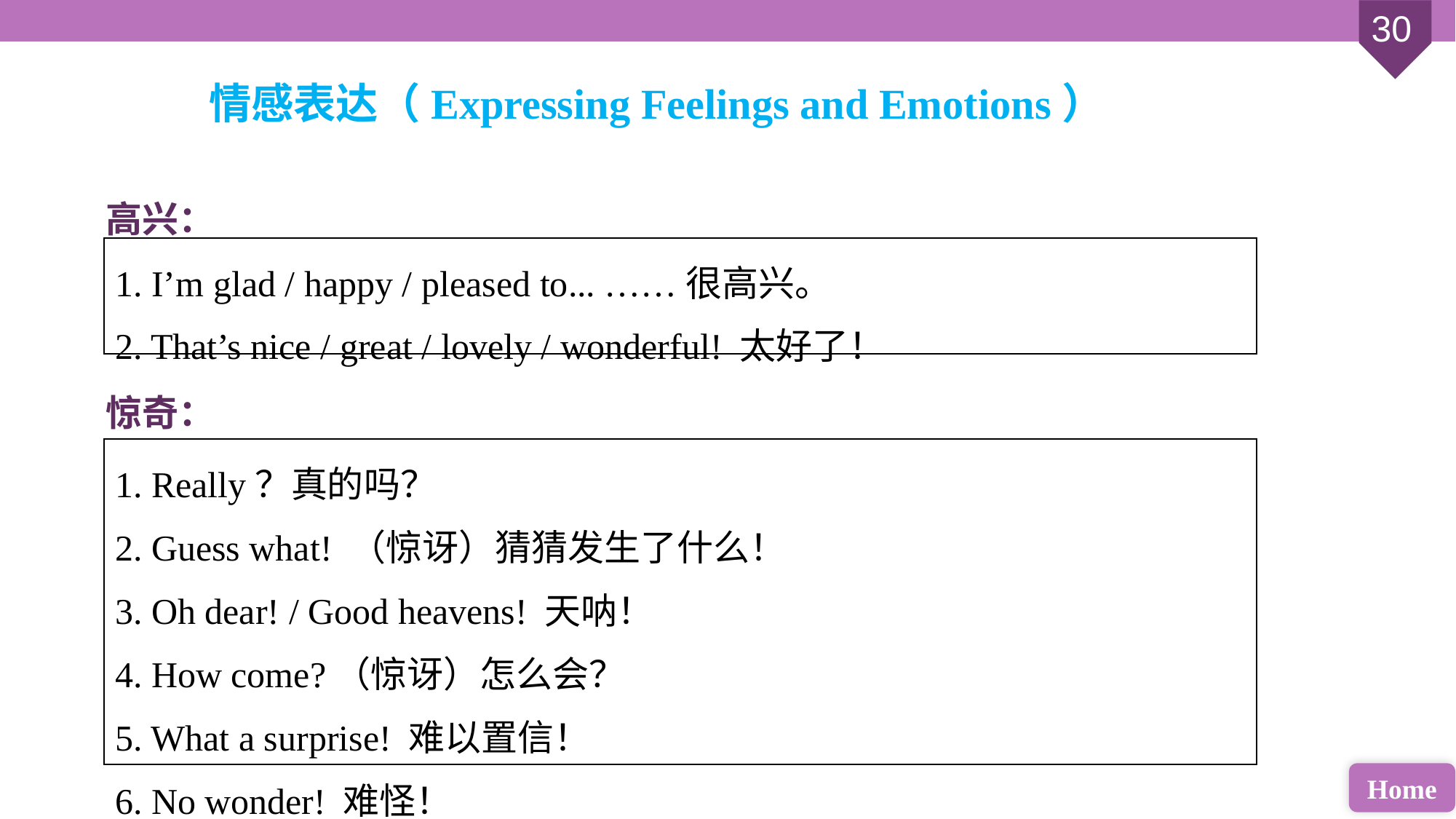

情感表达（Expressing Feelings and Emotions）
高兴：
| 1. I’m glad / happy / pleased to... ……很高兴。 2. That’s nice / great / lovely / wonderful! 太好了！ |
| --- |
惊奇：
| 1. Really？真的吗？ 2. Guess what! （惊讶）猜猜发生了什么！ 3. Oh dear! / Good heavens! 天呐！ 4. How come?（惊讶）怎么会？ 5. What a surprise! 难以置信！ 6. No wonder! 难怪！ |
| --- |